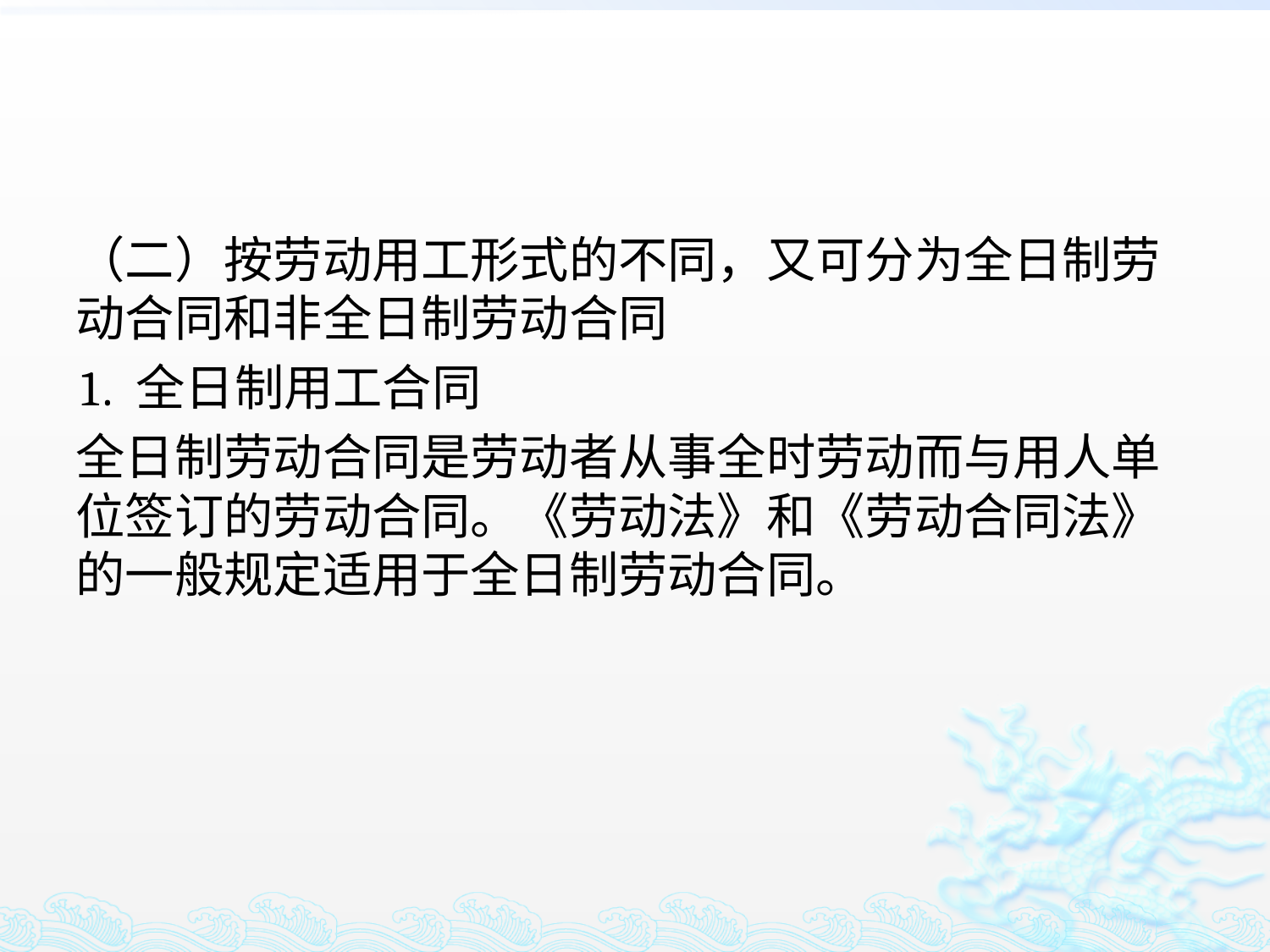

#
（二）按劳动用工形式的不同，又可分为全日制劳动合同和非全日制劳动合同
1. 全日制用工合同
全日制劳动合同是劳动者从事全时劳动而与用人单位签订的劳动合同。《劳动法》和《劳动合同法》的一般规定适用于全日制劳动合同。